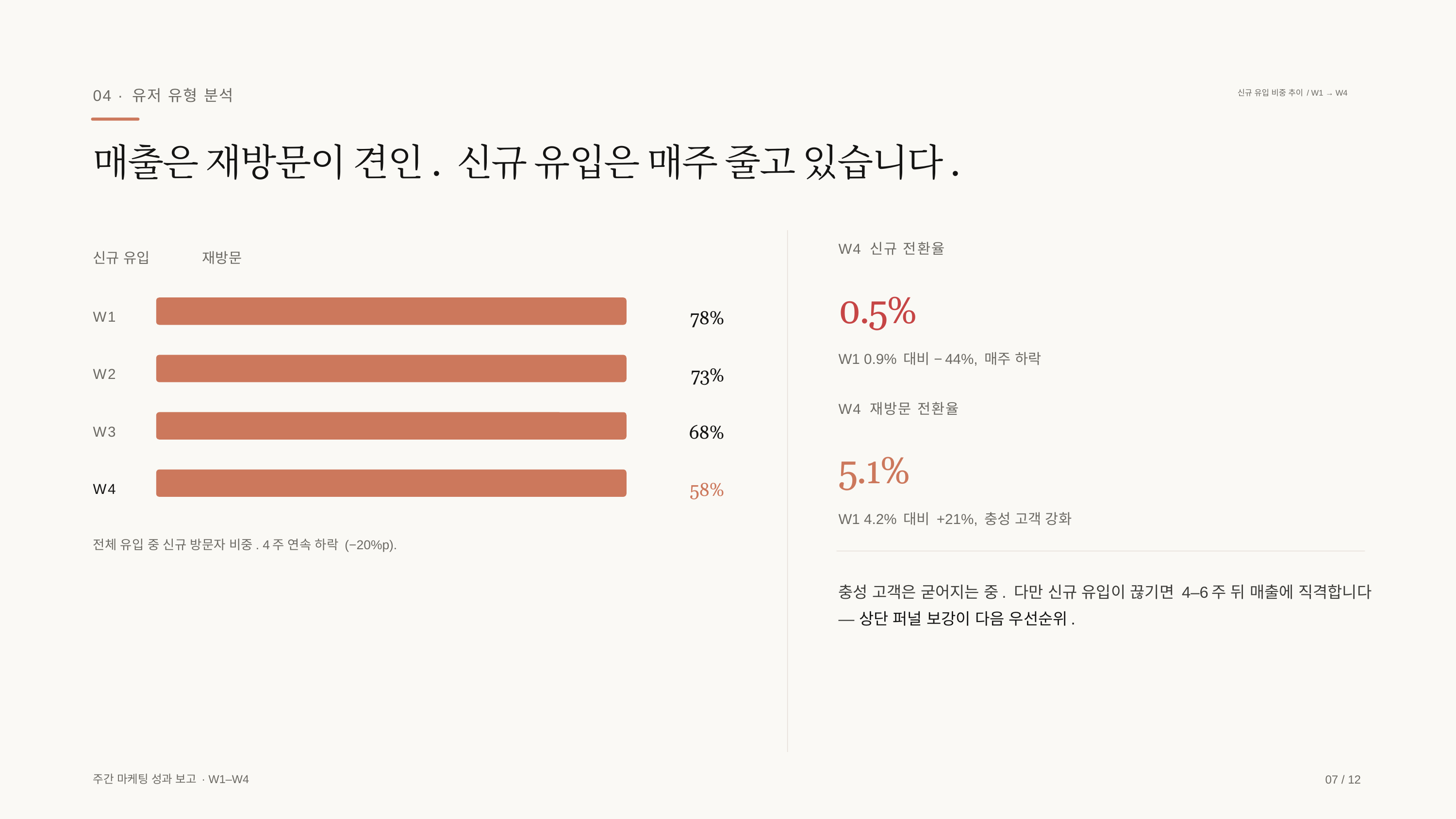

04 · 유저 유형 분석
신규 유입 비중 추이 / W1 → W4

매출은 재방문이 견인. 신규 유입은 매주 줄고 있습니다.

W4 신규 전환율
신규 유입
재방문
0.5%
78%

W1
W1 0.9% 대비 −44%, 매주 하락
73%

W2
W4 재방문 전환율
68%

W3
5.1%
58%

W4
W1 4.2% 대비 +21%, 충성 고객 강화
전체 유입 중 신규 방문자 비중. 4주 연속 하락 (−20%p).

충성 고객은 굳어지는 중. 다만 신규 유입이 끊기면 4–6주 뒤 매출에 직격합니다 — 상단 퍼널 보강이 다음 우선순위.
주간 마케팅 성과 보고 · W1–W4
07 / 12